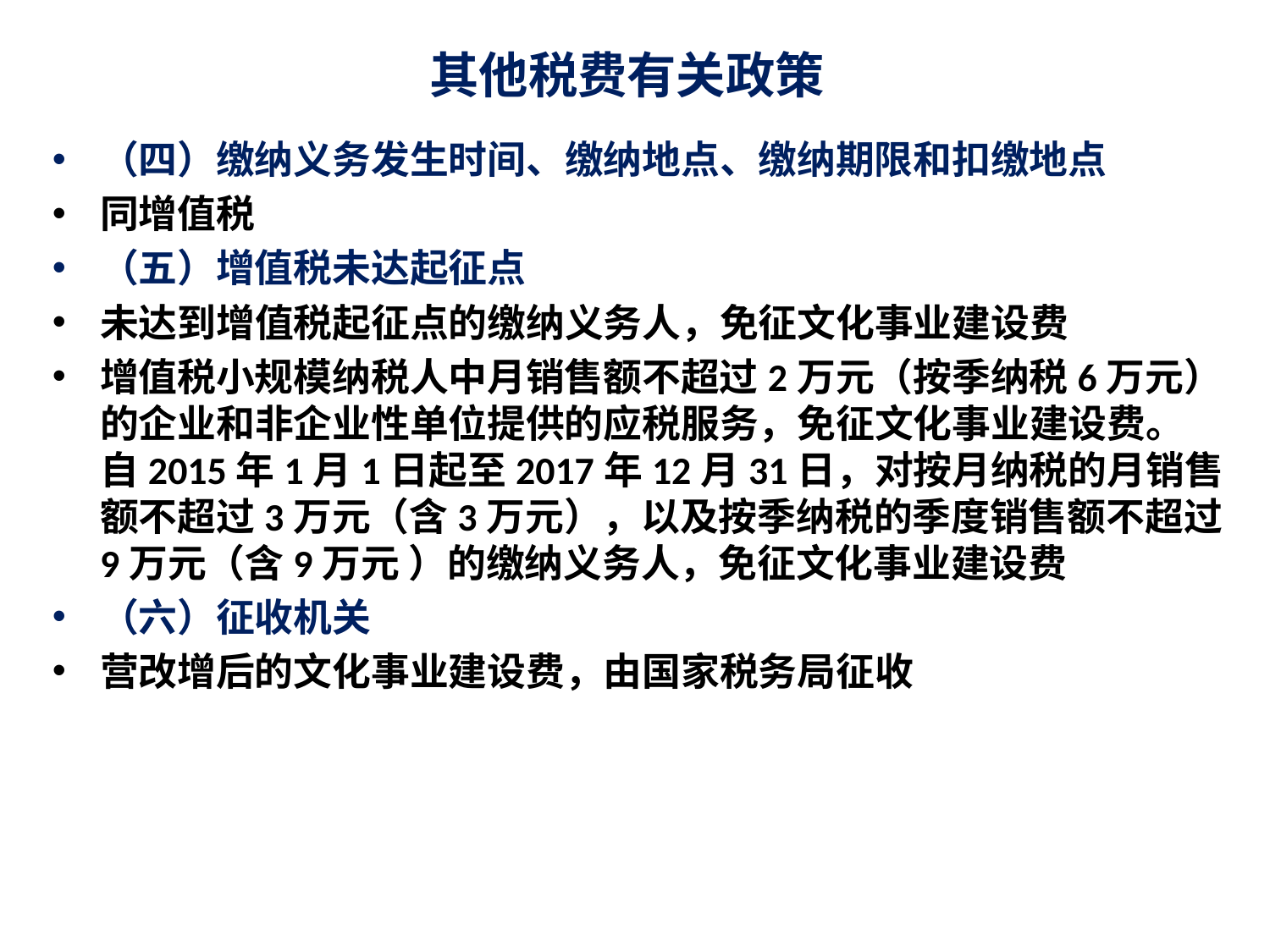

# 其他税费有关政策
（四）缴纳义务发生时间、缴纳地点、缴纳期限和扣缴地点
同增值税
（五）增值税未达起征点
未达到增值税起征点的缴纳义务人，免征文化事业建设费
增值税小规模纳税人中月销售额不超过2万元（按季纳税6万元）的企业和非企业性单位提供的应税服务，免征文化事业建设费。
自2015年1月1日起至2017年12月31日，对按月纳税的月销售额不超过3万元（含3万元），以及按季纳税的季度销售额不超过9万元（含9万元 ）的缴纳义务人，免征文化事业建设费
（六）征收机关
营改增后的文化事业建设费，由国家税务局征收